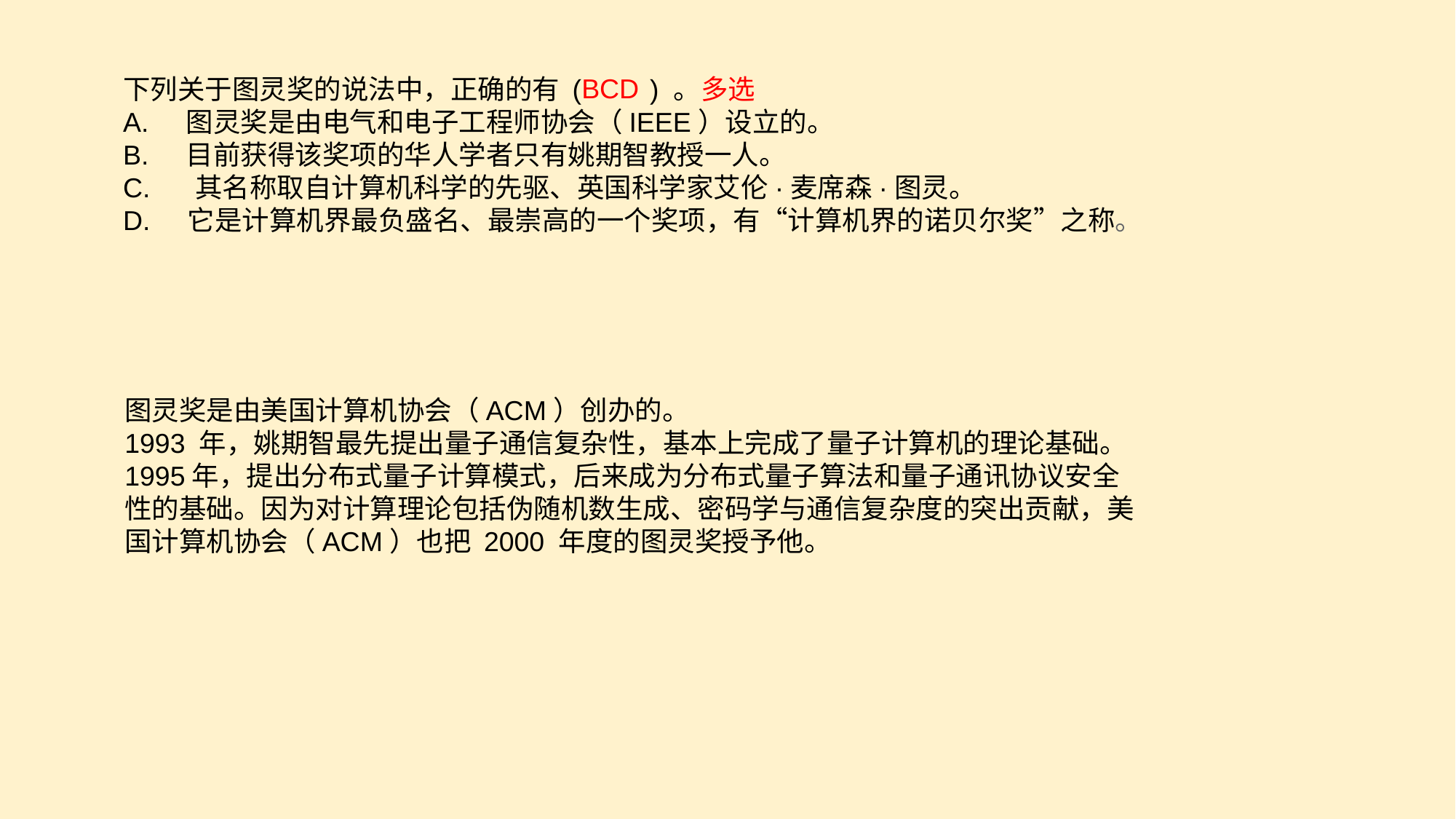

BCD
下列关于图灵奖的说法中，正确的有 (         ) 。多选
A.    图灵奖是由电气和电子工程师协会（IEEE）设立的。
B.    目前获得该奖项的华人学者只有姚期智教授一人。
C.     其名称取自计算机科学的先驱、英国科学家艾伦·麦席森·图灵。
D.    它是计算机界最负盛名、最崇高的一个奖项，有“计算机界的诺贝尔奖”之称。

图灵奖是由美国计算机协会（ACM）创办的。
1993 年，姚期智最先提出量子通信复杂性，基本上完成了量子计算机的理论基础。1995年，提出分布式量子计算模式，后来成为分布式量子算法和量子通讯协议安全性的基础。因为对计算理论包括伪随机数生成、密码学与通信复杂度的突出贡献，美国计算机协会（ACM）也把 2000 年度的图灵奖授予他。